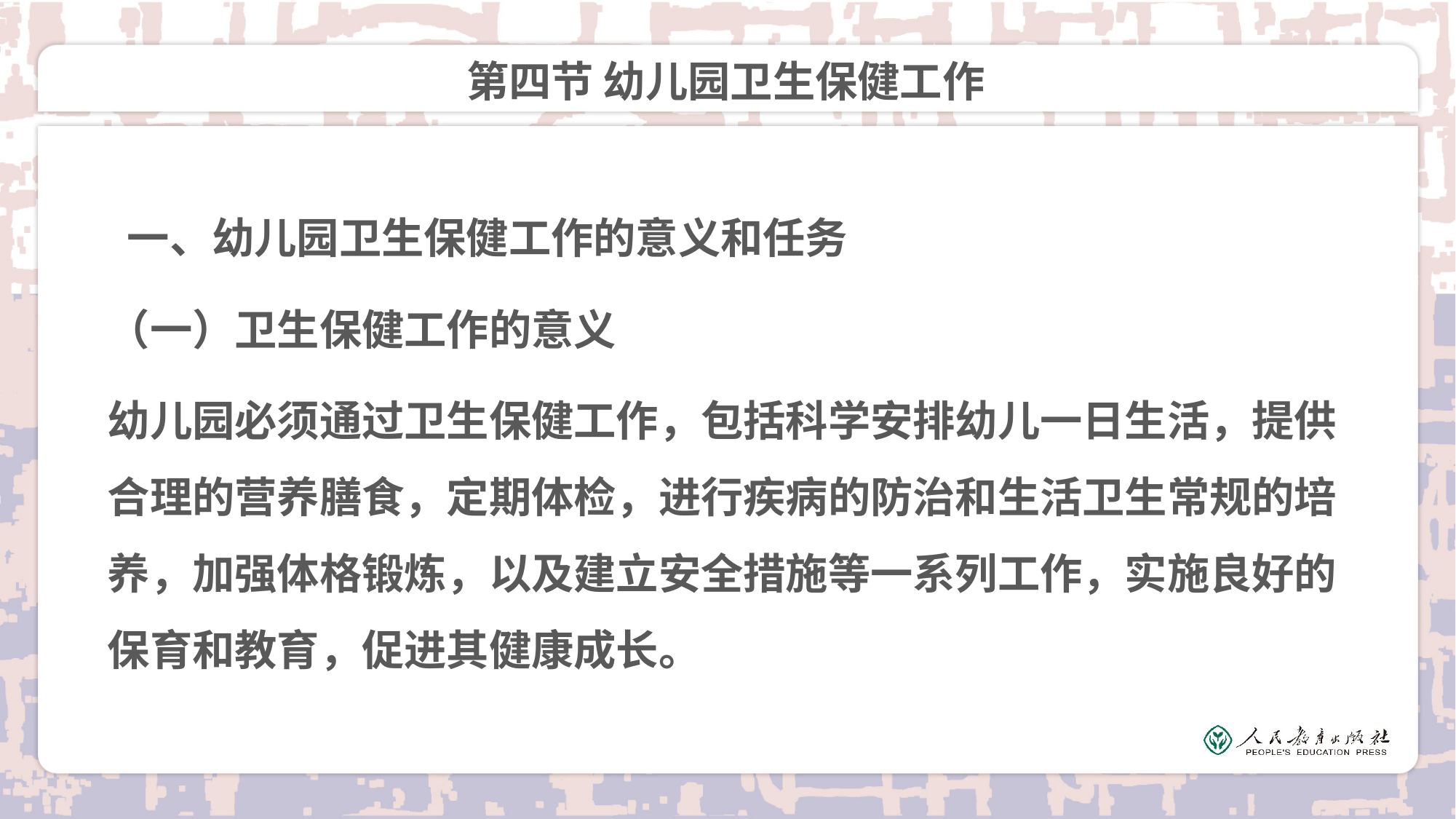

# 第四节 幼儿园卫生保健工作
 一、幼儿园卫生保健工作的意义和任务
（一）卫生保健工作的意义
幼儿园必须通过卫生保健工作，包括科学安排幼儿一日生活，提供合理的营养膳食，定期体检，进行疾病的防治和生活卫生常规的培养，加强体格锻炼，以及建立安全措施等一系列工作，实施良好的保育和教育，促进其健康成长。